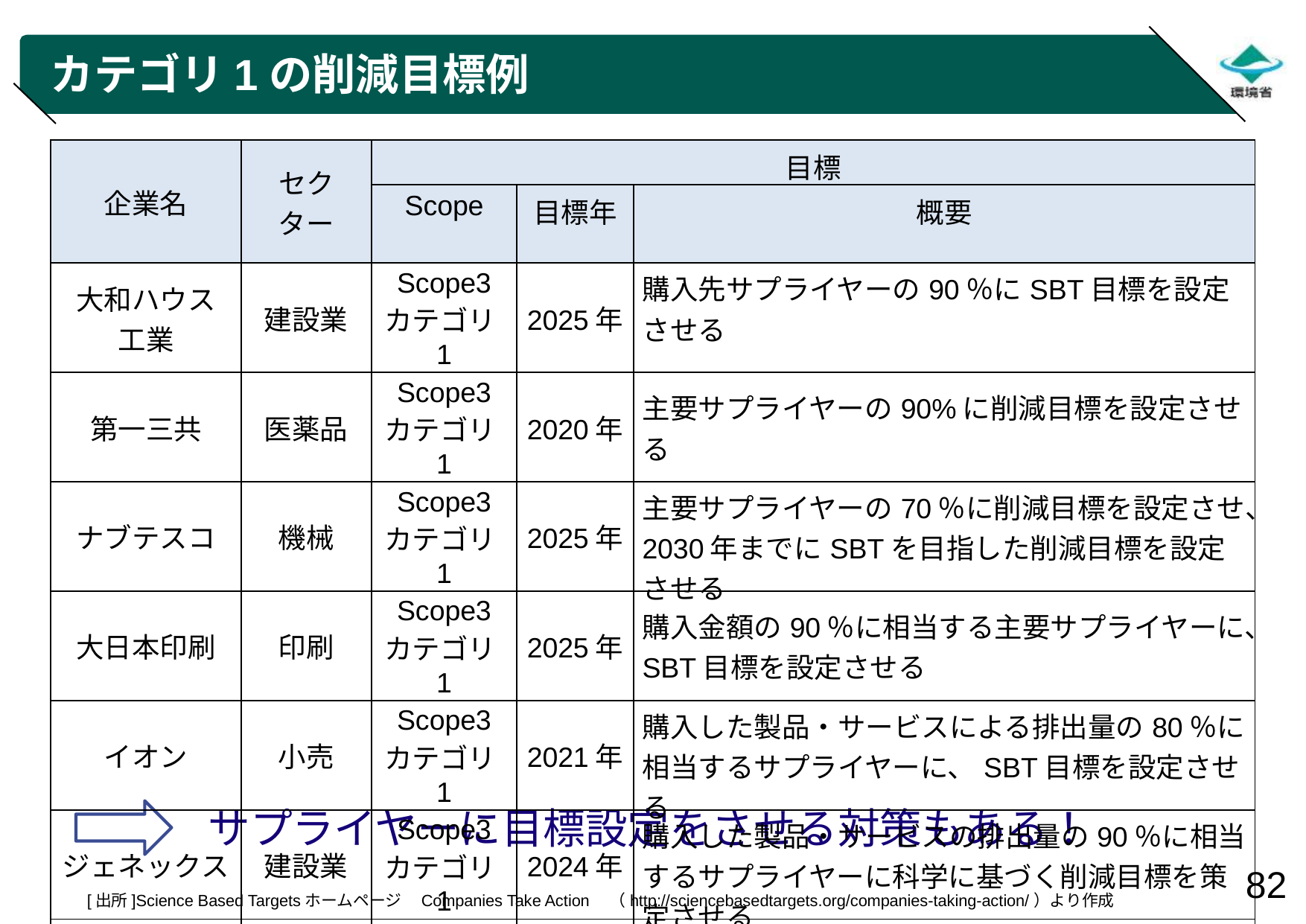

# カテゴリ1の削減目標例
| 企業名 | セクター | 目標 |  |  |
| --- | --- | --- | --- | --- |
|  |  | Scope | 目標年 | 概要 |
| 大和ハウス 工業 | 建設業 | Scope3 カテゴリ1 | 2025年 | 購入先サプライヤーの90％にSBT目標を設定させる |
| 第一三共 | 医薬品 | Scope3 カテゴリ1 | 2020年 | 主要サプライヤーの90%に削減目標を設定させる |
| ナブテスコ | 機械 | Scope3 カテゴリ1 | 2025年 | 主要サプライヤーの70％に削減目標を設定させ、2030年までにSBTを目指した削減目標を設定させる |
| 大日本印刷 | 印刷 | Scope3 カテゴリ1 | 2025年 | 購入金額の90％に相当する主要サプライヤーに、SBT目標を設定させる |
| イオン | 小売 | Scope3 カテゴリ1 | 2021年 | 購入した製品・サービスによる排出量の80％に相当するサプライヤーに、SBT目標を設定させる |
| ジェネックス | 建設業 | Scope3 カテゴリ1 | 2024年 | 購入した製品・サービスの排出量の90％に相当するサプライヤーに科学に基づく削減目標を策定させる |
| コマニー | その他製品 | Scope3 カテゴリ1 | 2024年 | 購入した製品・サービスによる排出量の80％に相当するサプライヤーに、SBT目標を設定させる |
サプライヤーに目標設定をさせる対策もある！

[出所]Science Based Targetsホームページ　Companies Take Action　（http://sciencebasedtargets.org/companies-taking-action/）より作成